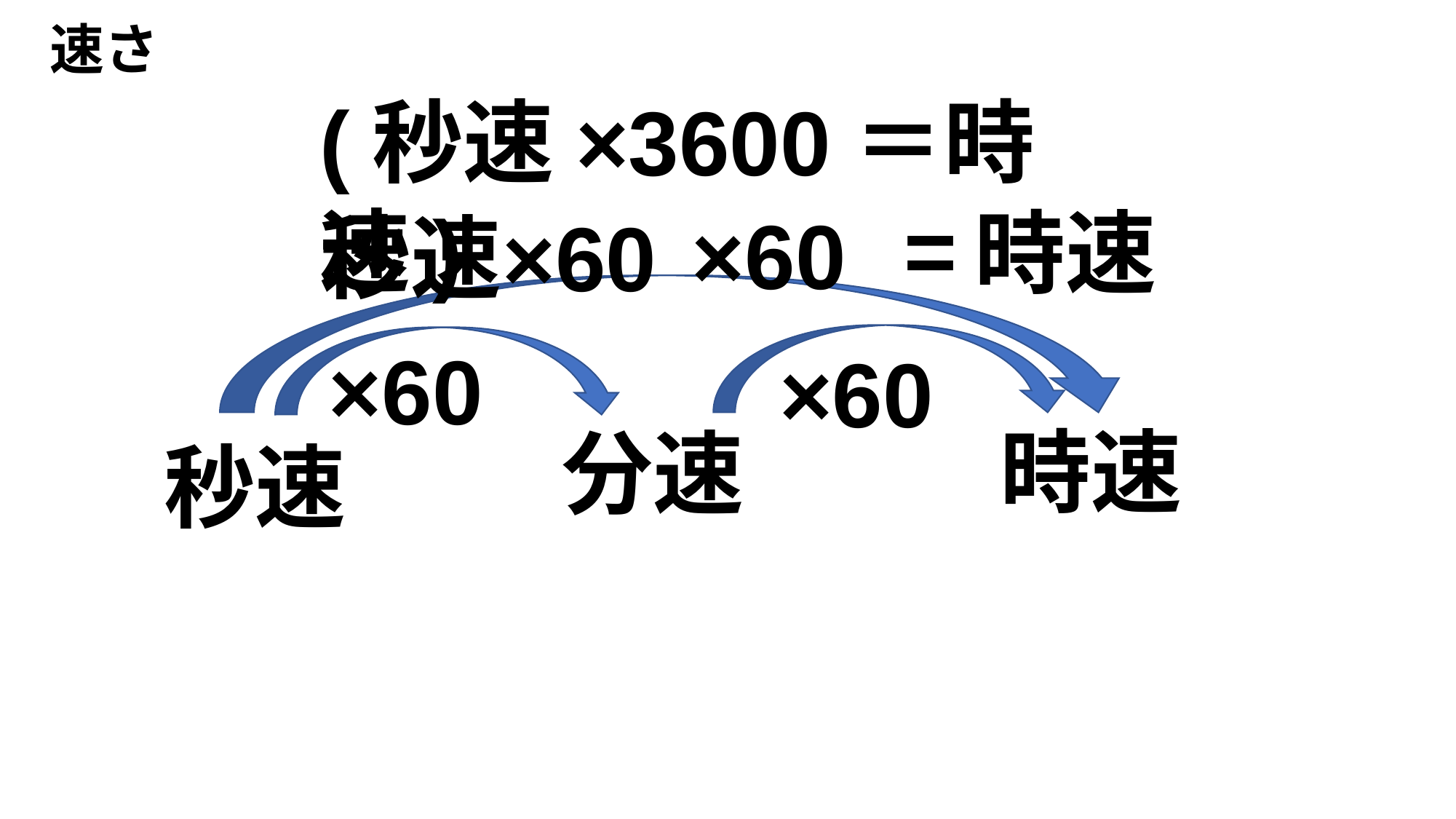

速さ
(秒速×3600＝時速)
=
時速
×60
×60
秒速

×60
×60
時速
分速
秒速